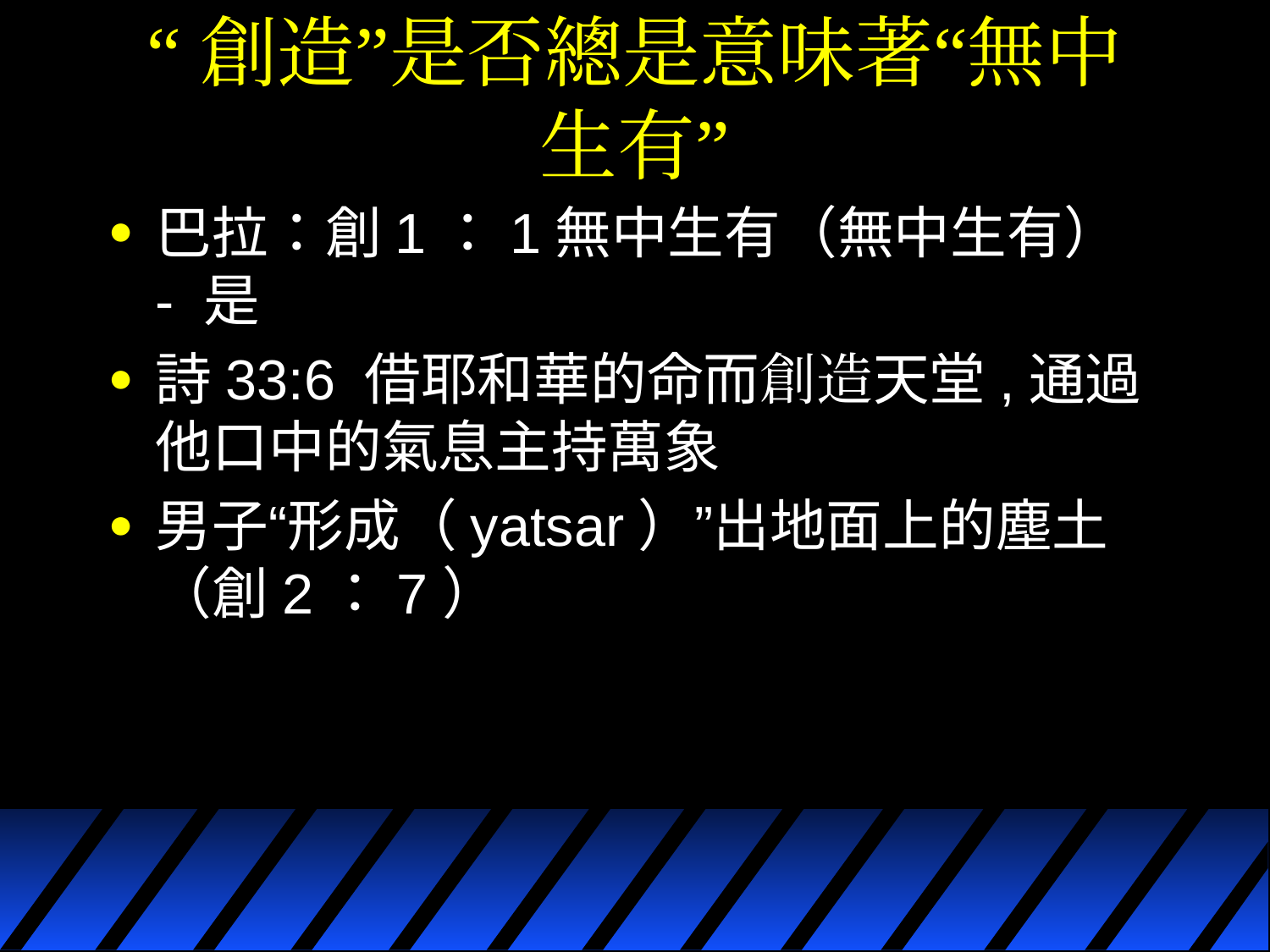

# “創造”是否總是意味著“無中生有”
巴拉：創1：1無中生有（無中生有） - 是
詩33:6 借耶和華的命而創造天堂,通過他口中的氣息主持萬象
男子“形成（yatsar）”出地面上的塵土（創2：7）